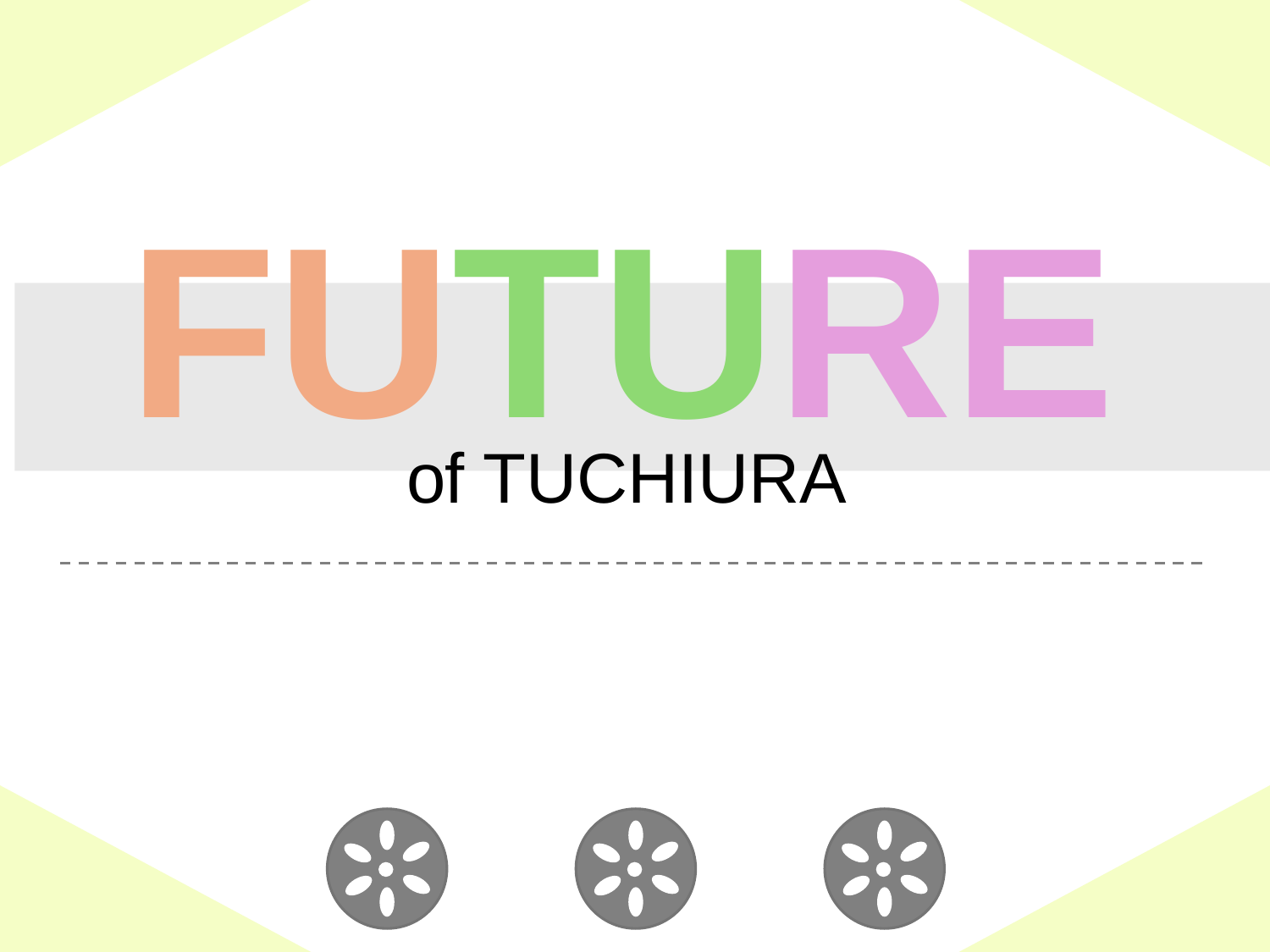

1

FUTURE

計画グループ１班
小澤柚輝　落合一翔　佐々木琉郁　白崎有紗　林航平　牧内友哉　山田健介
TA：青木日花

of TUCHIURA